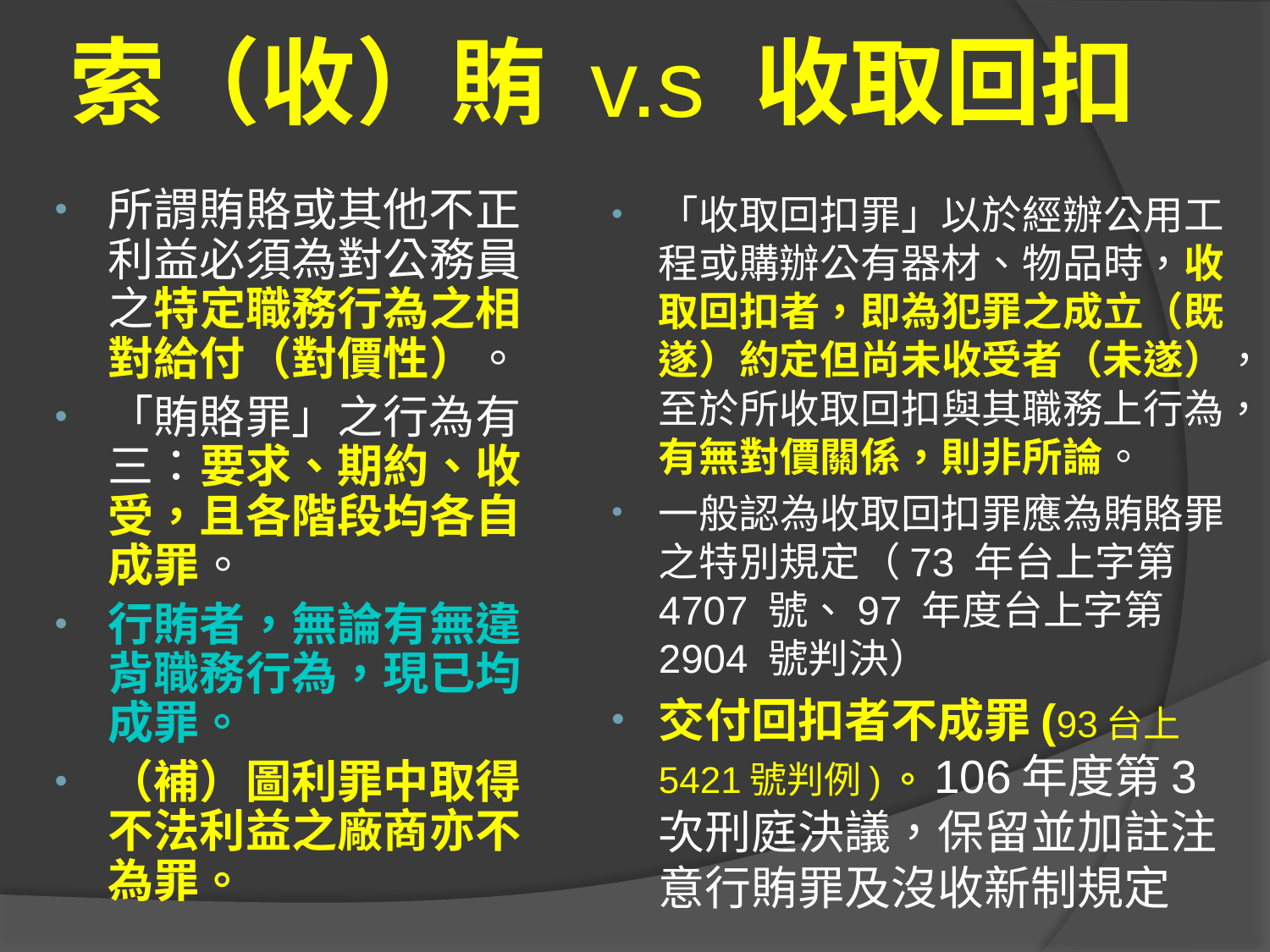

# 索（收）賄 v.s 收取回扣
所謂賄賂或其他不正利益必須為對公務員之特定職務行為之相對給付（對價性）。
「賄賂罪」之行為有三：要求、期約、收受，且各階段均各自成罪。
行賄者，無論有無違背職務行為，現已均成罪。
（補）圖利罪中取得不法利益之廠商亦不為罪。
「收取回扣罪」以於經辦公用工程或購辦公有器材、物品時，收取回扣者，即為犯罪之成立（既遂）約定但尚未收受者（未遂），至於所收取回扣與其職務上行為，有無對價關係，則非所論。
一般認為收取回扣罪應為賄賂罪之特別規定（73 年台上字第4707 號、97 年度台上字第2904 號判決）
交付回扣者不成罪(93台上5421號判例)。106年度第3次刑庭決議，保留並加註注意行賄罪及沒收新制規定